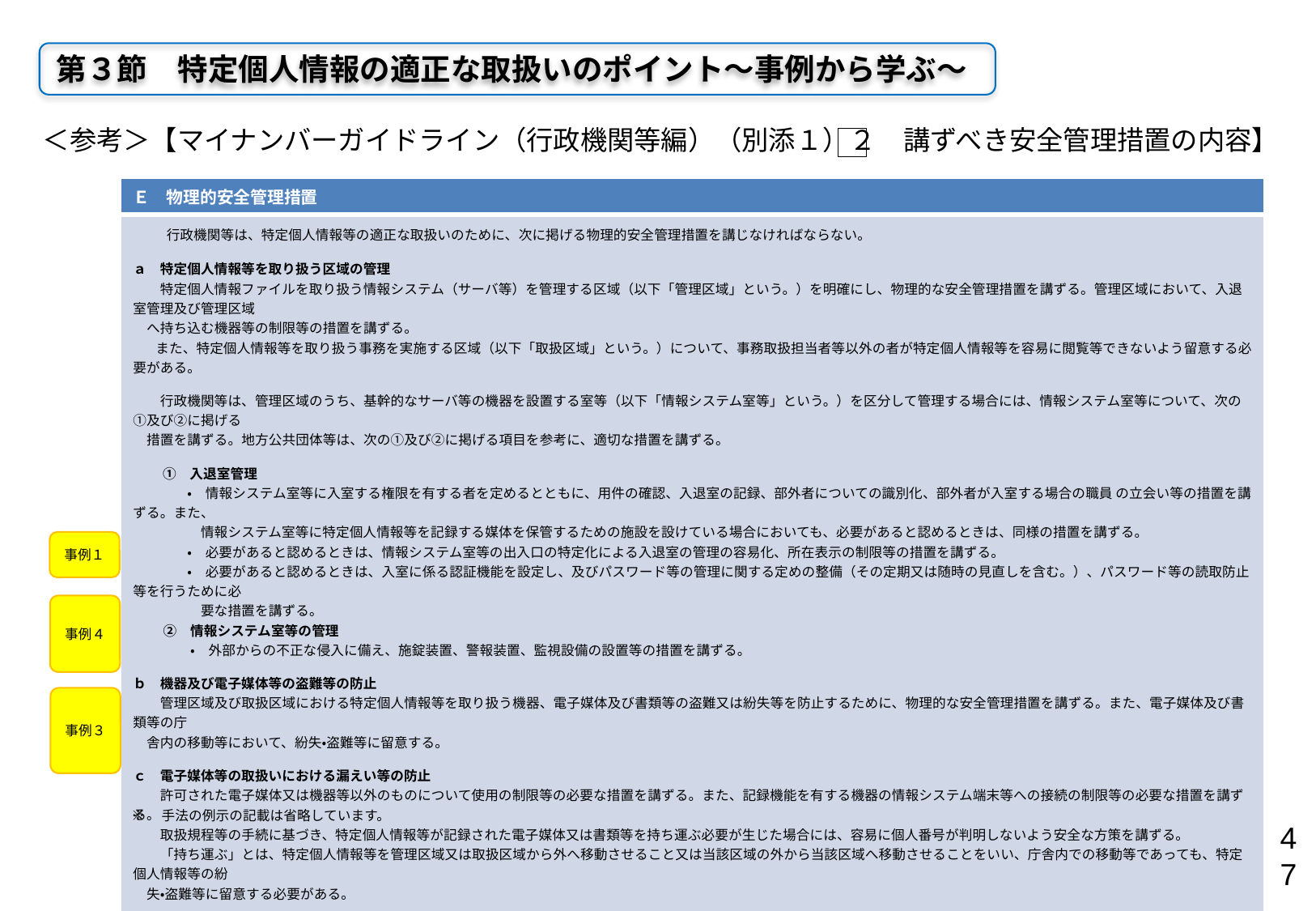

第３節　特定個人情報の適正な取扱いのポイント～事例から学ぶ～
＜参考＞【マイナンバーガイドライン（行政機関等編）（別添１）２　講ずべき安全管理措置の内容】

| Ｅ　物理的安全管理措置 |
| --- |
| 行政機関等は、特定個人情報等の適正な取扱いのために、次に掲げる物理的安全管理措置を講じなければならない。 ａ　特定個人情報等を取り扱う区域の管理 　　特定個人情報ファイルを取り扱う情報システム（サーバ等）を管理する区域（以下「管理区域」という。）を明確にし、物理的な安全管理措置を講ずる。管理区域において、入退室管理及び管理区域 　へ持ち込む機器等の制限等の措置を講ずる。 　 また、特定個人情報等を取り扱う事務を実施する区域（以下「取扱区域」という。）について、事務取扱担当者等以外の者が特定個人情報等を容易に閲覧等できないよう留意する必要がある。 　　行政機関等は、管理区域のうち、基幹的なサーバ等の機器を設置する室等（以下「情報システム室等」という。）を区分して管理する場合には、情報システム室等について、次の①及び②に掲げる 　措置を講ずる。地方公共団体等は、次の①及び②に掲げる項目を参考に、適切な措置を講ずる。 　 ①　入退室管理 　　　　・　情報システム室等に入室する権限を有する者を定めるとともに、用件の確認、入退室の記録、部外者についての識別化、部外者が入室する場合の職員 の立会い等の措置を講ずる。また、 　　　　　情報システム室等に特定個人情報等を記録する媒体を保管するための施設を設けている場合においても、必要があると認めるときは、同様の措置を講ずる。 　　　　・　必要があると認めるときは、情報システム室等の出入口の特定化による入退室の管理の容易化、所在表示の制限等の措置を講ずる。 　　　　・　必要があると認めるときは、入室に係る認証機能を設定し、及びパスワード等の管理に関する定めの整備（その定期又は随時の見直しを含む。）、パスワード等の読取防止等を行うために必 　　　　　要な措置を講ずる。 　　 ②　情報システム室等の管理 　　　　 ・　外部からの不正な侵入に備え、施錠装置、警報装置、監視設備の設置等の措置を講ずる。 ｂ　機器及び電子媒体等の盗難等の防止 　　管理区域及び取扱区域における特定個人情報等を取り扱う機器、電子媒体及び書類等の盗難又は紛失等を防止するために、物理的な安全管理措置を講ずる。また、電子媒体及び書類等の庁 　舎内の移動等において、紛失・盗難等に留意する。 ｃ　電子媒体等の取扱いにおける漏えい等の防止 　　許可された電子媒体又は機器等以外のものについて使用の制限等の必要な措置を講ずる。また、記録機能を有する機器の情報システム端末等への接続の制限等の必要な措置を講ずる。 　　取扱規程等の手続に基づき、特定個人情報等が記録された電子媒体又は書類等を持ち運ぶ必要が生じた場合には、容易に個人番号が判明しないよう安全な方策を講ずる。 　　「持ち運ぶ」とは、特定個人情報等を管理区域又は取扱区域から外へ移動させること又は当該区域の外から当該区域へ移動させることをいい、庁舎内での移動等であっても、特定個人情報等の紛 　失・盗難等に留意する必要がある。 ｄ　個人番号の削除、機器及び電子媒体等の廃棄 　　特定個人情報等が記録された電子媒体及び書類等について、文書管理に関する規程等によって定められている保存期間を経過した場合には、個人番号をできるだけ速やかに復元不可能な手段 　で削除又は廃棄する。→ガイドライン第４－３－⑷Ｂ参照 　　個人番号若しくは特定個人情報ファイルを削除した場合、又は電子媒体等を廃棄した場合には、削除又は廃棄した記録を保存する。また、これらの作業を委託する場合には、委託先が確実に削 　除又は廃棄したことについて、証明書等により確認する。 |
事例１
事例４
事例３
※　手法の例示の記載は省略しています。
47